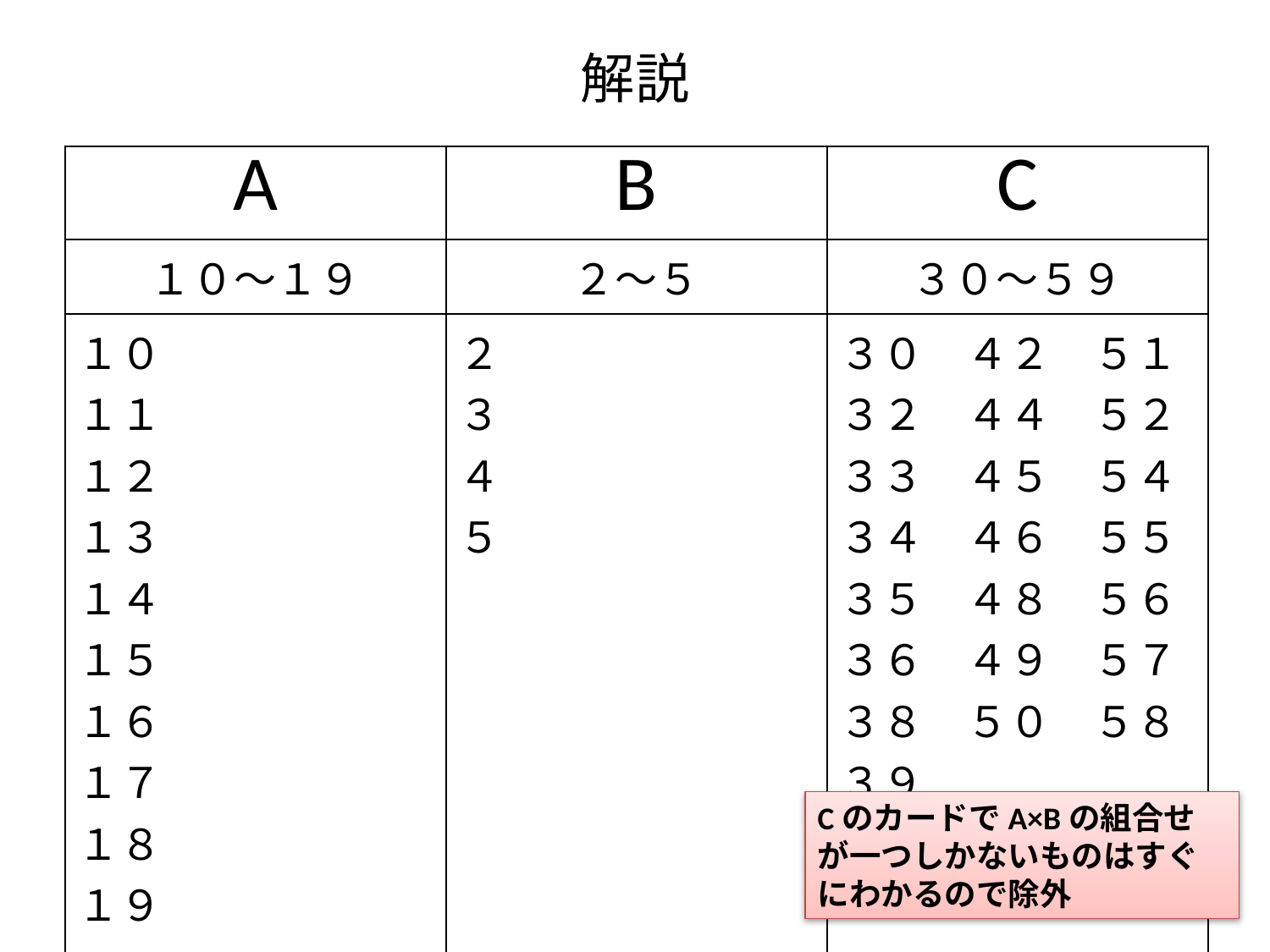

# 解説
| A | B | C |
| --- | --- | --- |
| １０～１９ | ２～５ | ３０～５９ |
| １０ １１ １２ １３ １４ １５ １６ １７ １８ １９ | ２ ３ ４ ５ | ３０　４２　５１ ３２　４４　５２ ３３　４５　５４ ３４　４６　５５ ３５　４８　５６ ３６　４９　５７ ３８　５０　５８ ３９　　　　 ４０ |
CのカードでA×Bの組合せが一つしかないものはすぐにわかるので除外